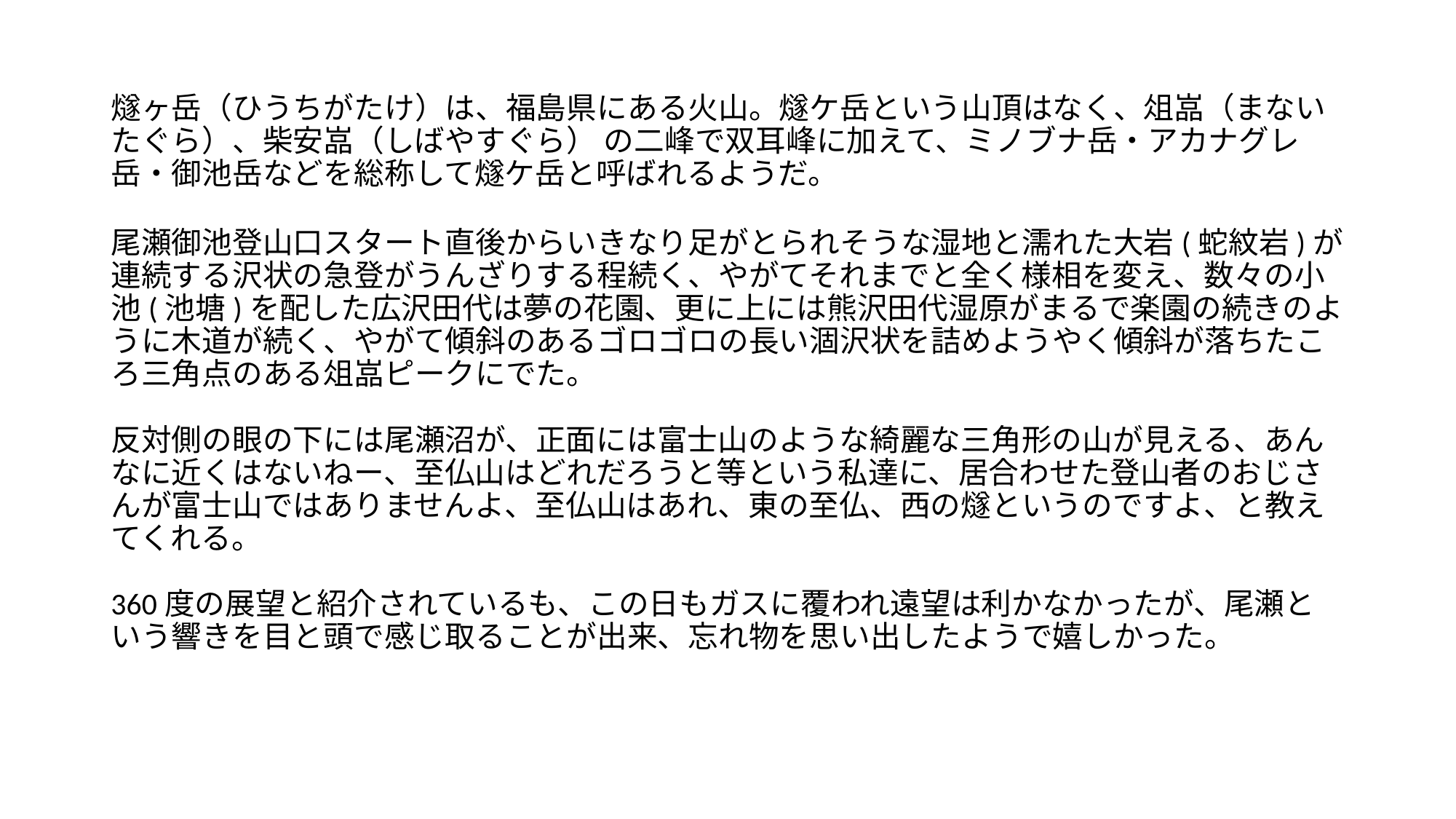

# 燧ヶ岳（ひうちがたけ）は、福島県にある火山。燧ケ岳という山頂はなく、俎嵓（まないたぐら）、柴安嵓（しばやすぐら） の二峰で双耳峰に加えて、ミノブナ岳・アカナグレ岳・御池岳などを総称して燧ケ岳と呼ばれるようだ。
尾瀬御池登山口スタート直後からいきなり足がとられそうな湿地と濡れた大岩(蛇紋岩)が連続する沢状の急登がうんざりする程続く、やがてそれまでと全く様相を変え、数々の小池(池塘)を配した広沢田代は夢の花園、更に上には熊沢田代湿原がまるで楽園の続きのように木道が続く、やがて傾斜のあるゴロゴロの長い涸沢状を詰めようやく傾斜が落ちたころ三角点のある俎嵓ピークにでた。
反対側の眼の下には尾瀬沼が、正面には富士山のような綺麗な三角形の山が見える、あんなに近くはないねー、至仏山はどれだろうと等という私達に、居合わせた登山者のおじさんが富士山ではありませんよ、至仏山はあれ、東の至仏、西の燧というのですよ、と教えてくれる。
360度の展望と紹介されているも、この日もガスに覆われ遠望は利かなかったが、尾瀬という響きを目と頭で感じ取ることが出来、忘れ物を思い出したようで嬉しかった。